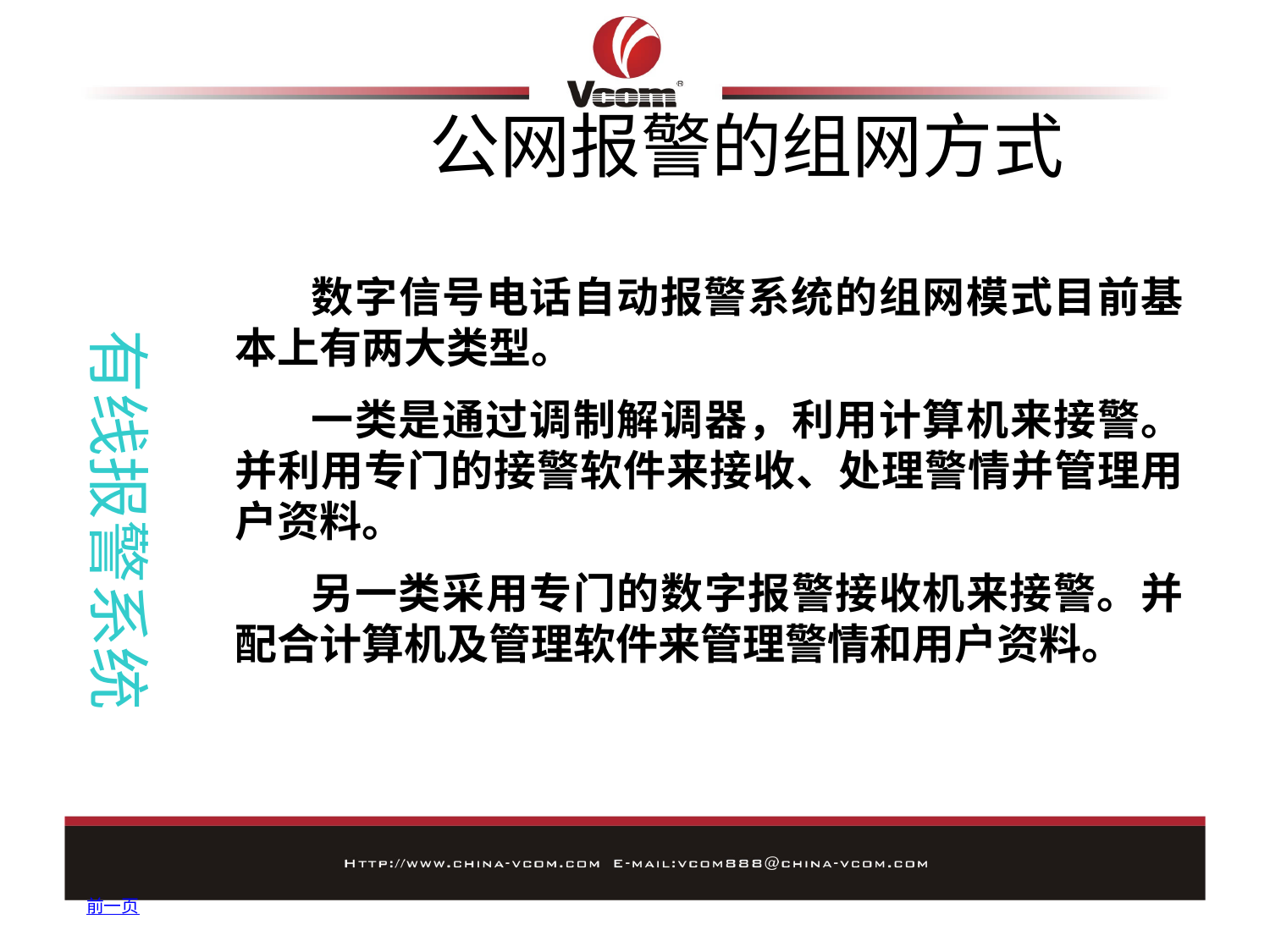

公网报警的组网方式
      数字信号电话自动报警系统的组网模式目前基本上有两大类型。
      一类是通过调制解调器，利用计算机来接警。并利用专门的接警软件来接收、处理警情并管理用户资料。
      另一类采用专门的数字报警接收机来接警。并配合计算机及管理软件来管理警情和用户资料。
有线报警系统
前一页